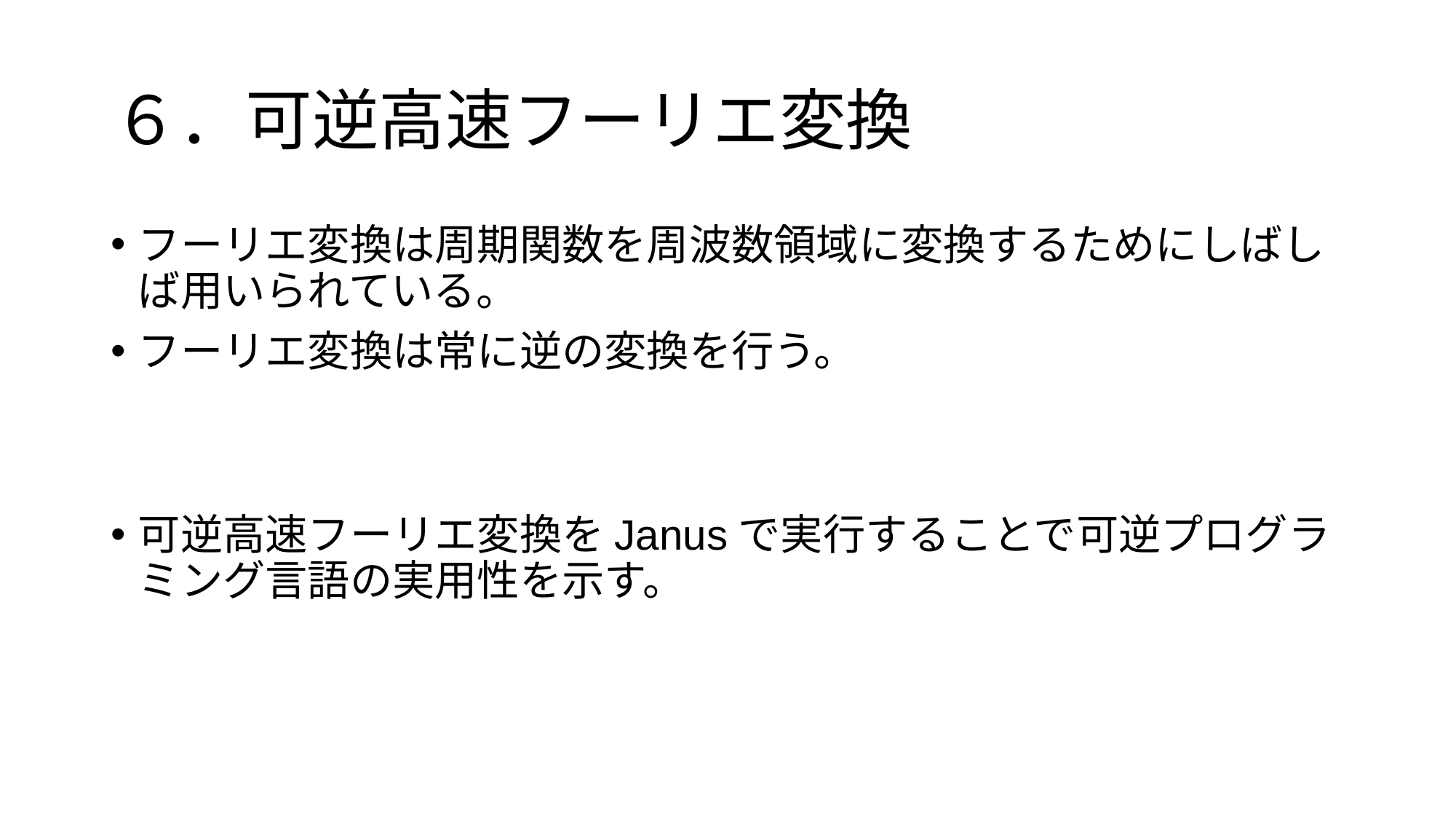

# ６．可逆高速フーリエ変換
フーリエ変換は周期関数を周波数領域に変換するためにしばしば用いられている。
フーリエ変換は常に逆の変換を行う。

可逆高速フーリエ変換をJanusで実行することで可逆プログラミング言語の実用性を示す。